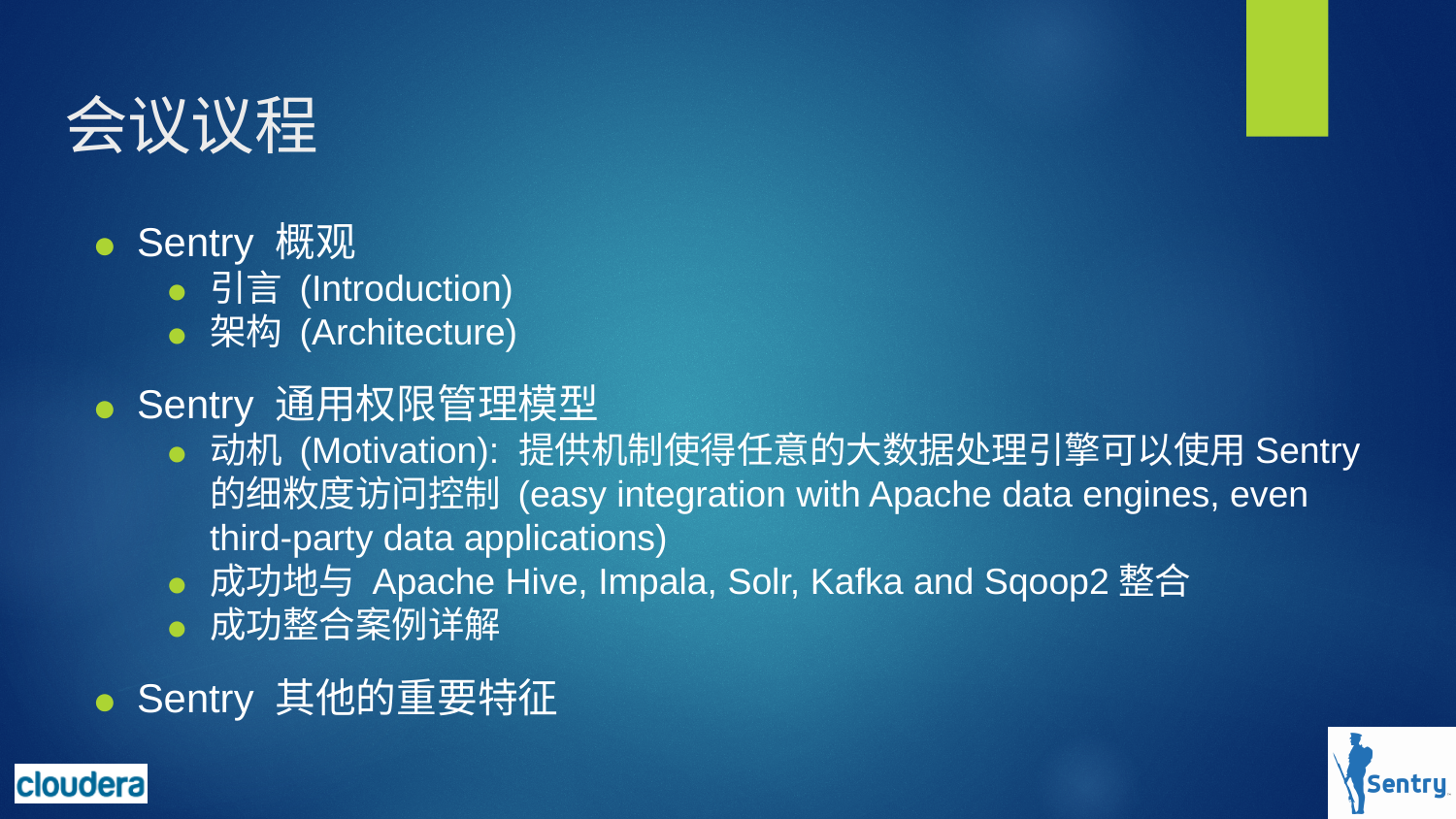

# 会议议程
Sentry 概观
引言 (Introduction)
架构 (Architecture)

Sentry 通用权限管理模型
动机 (Motivation): 提供机制使得任意的大数据处理引擎可以使用Sentry的细敉度访问控制 (easy integration with Apache data engines, even third-party data applications)
成功地与 Apache Hive, Impala, Solr, Kafka and Sqoop2整合
成功整合案例详解

Sentry 其他的重要特征